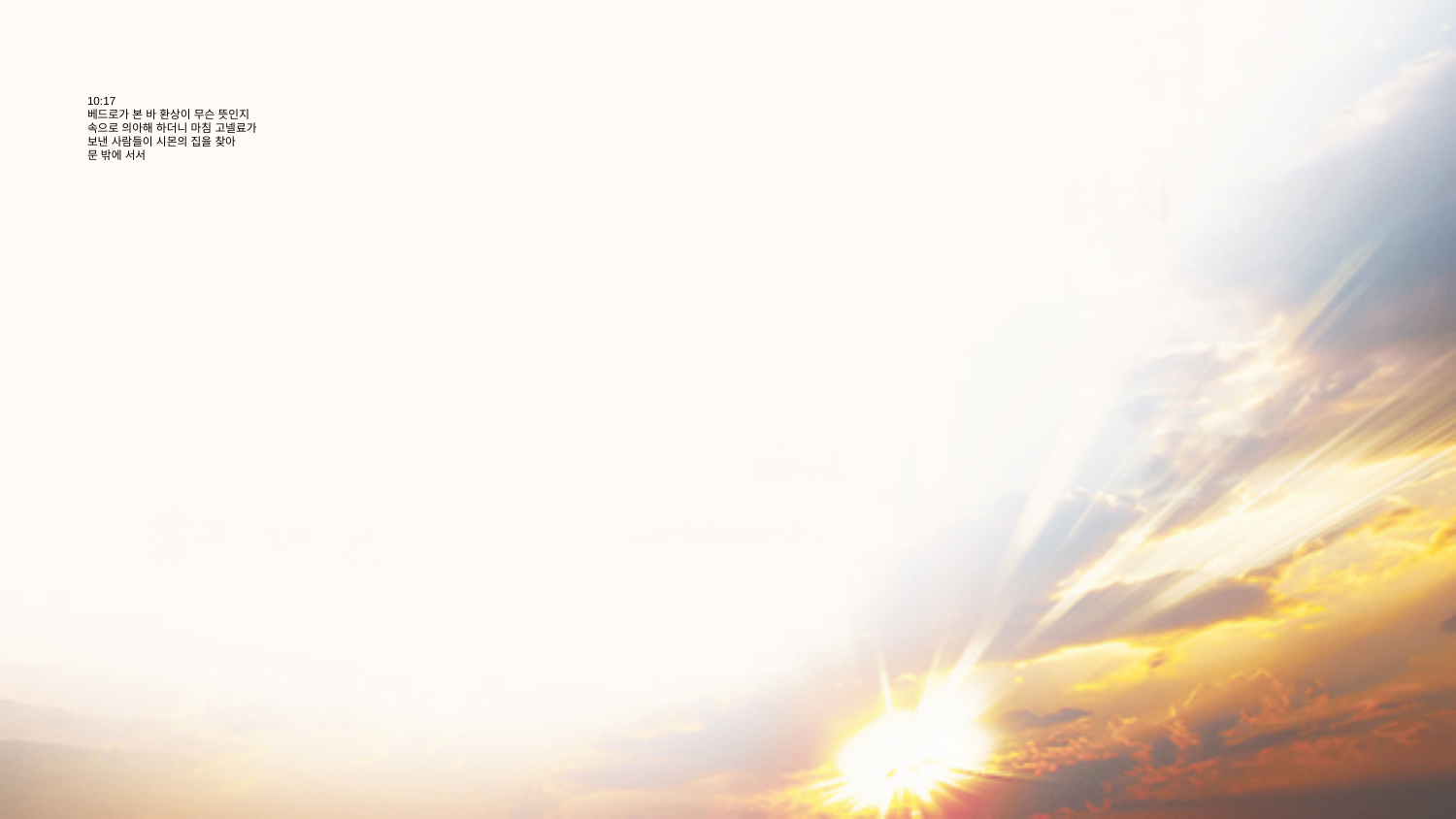

# 10:17 베드로가 본 바 환상이 무슨 뜻인지 속으로 의아해 하더니 마침 고넬료가 보낸 사람들이 시몬의 집을 찾아 문 밖에 서서